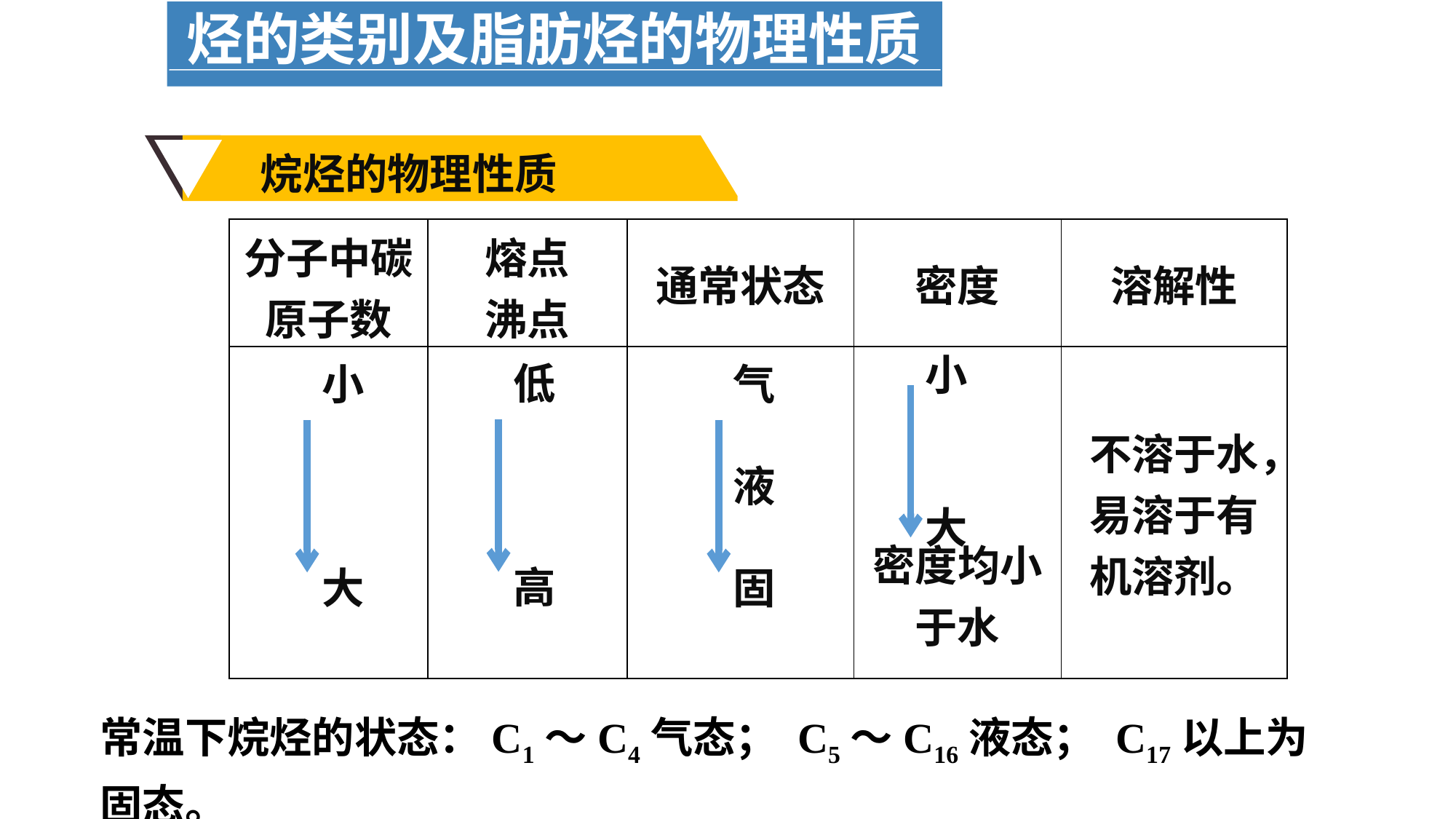

烃的类别及脂肪烃的物理性质

烷烃的物理性质
| 分子中碳 原子数 | 熔点 沸点 | 通常状态 | 密度 | 溶解性 |
| --- | --- | --- | --- | --- |
|  |  |  | 密度均小于水 | 不溶于水，易溶于有机溶剂。 |
|  |
| --- |
小

大
低

高
小

大
气

液

固
常温下烷烃的状态：C1～C4气态； C5～C16液态； C17以上为固态。